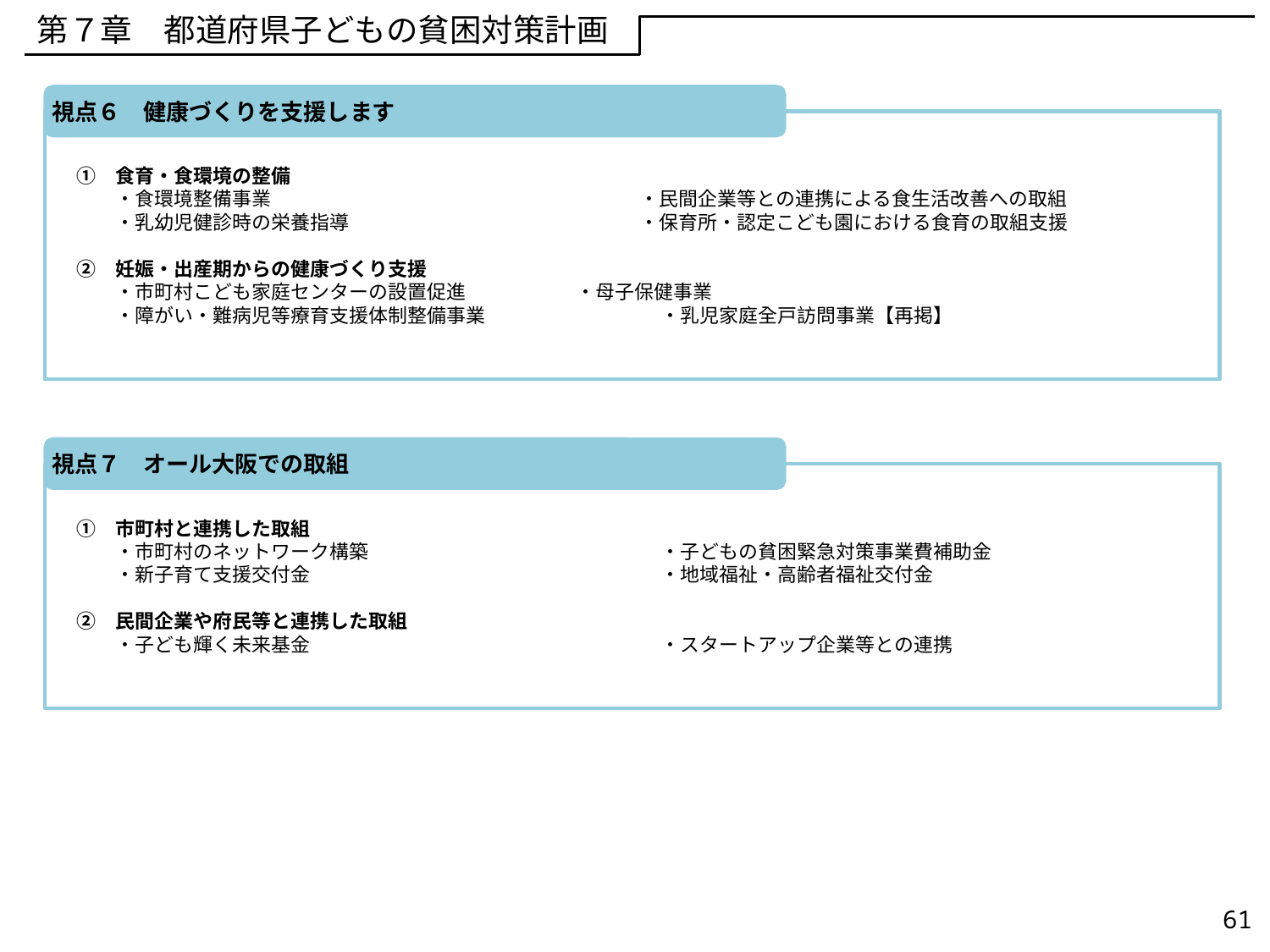

第７章　都道府県子どもの貧困対策計画
視点６　健康づくりを支援します

　①　食育・食環境の整備
　　　・食環境整備事業　　　　　　　　　　　　　　    　　　　・民間企業等との連携による食生活改善への取組
　　　・乳幼児健診時の栄養指導　　　　　　　　　　　　　    　・保育所・認定こども園における食育の取組支援

　②　妊娠・出産期からの健康づくり支援
　　　・市町村こども家庭センターの設置促進                　　・母子保健事業
　　　・障がい・難病児等療育支援体制整備事業　　　　　　　　　・乳児家庭全戸訪問事業【再掲】

視点７　オール大阪での取組

　①　市町村と連携した取組
　　　・市町村のネットワーク構築　　　　　　　　　　　　　　　・子どもの貧困緊急対策事業費補助金
　　　・新子育て支援交付金　　　　　　　　　　　　　　　　　　・地域福祉・高齢者福祉交付金

　②　民間企業や府民等と連携した取組
　　　・子ども輝く未来基金　　　　　　　　　　　　　　　　　　・スタートアップ企業等との連携

61